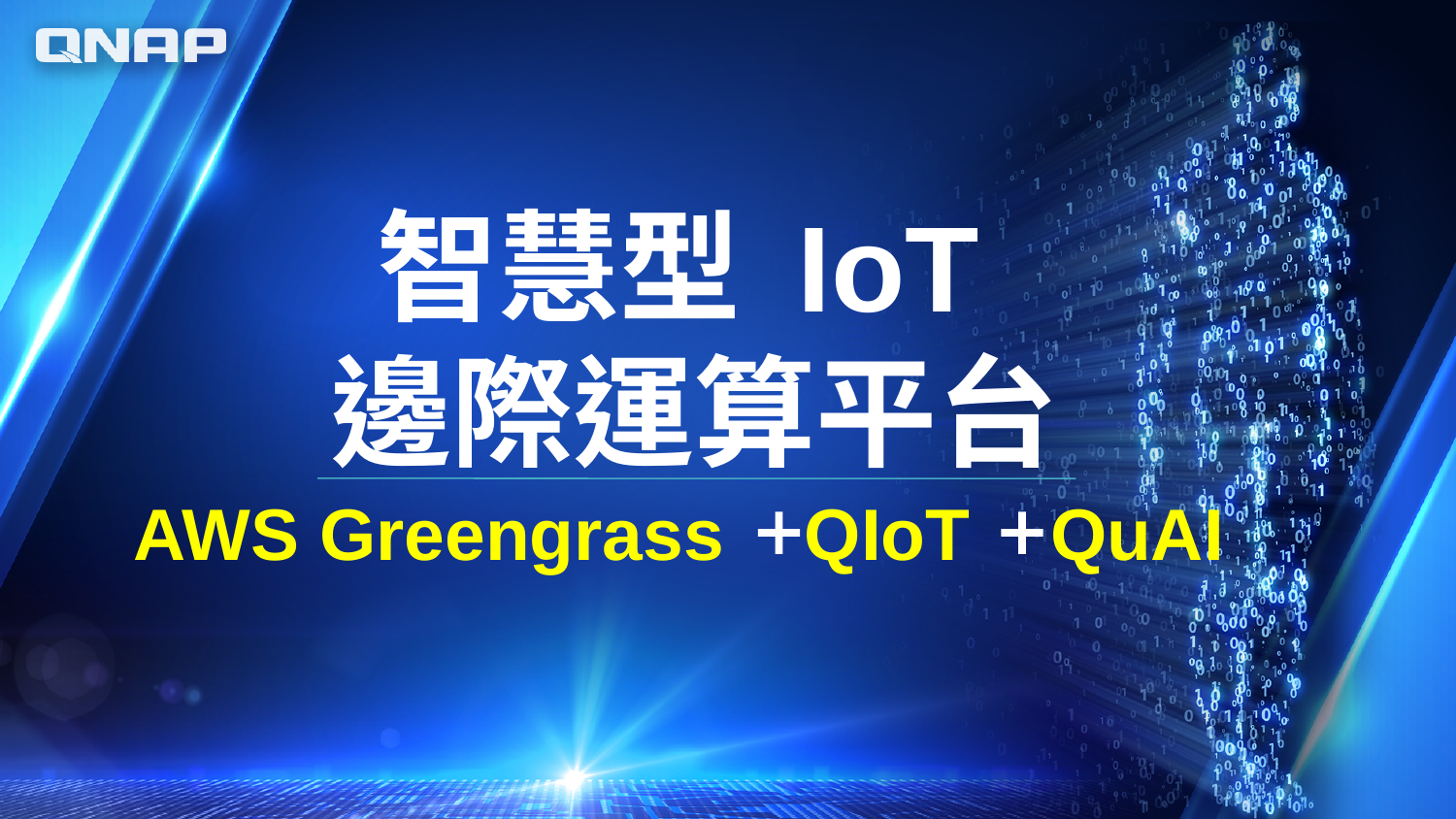

# 智慧型 IoT 邊際運算平台
AWS Greengrass    QIoT    QuAI